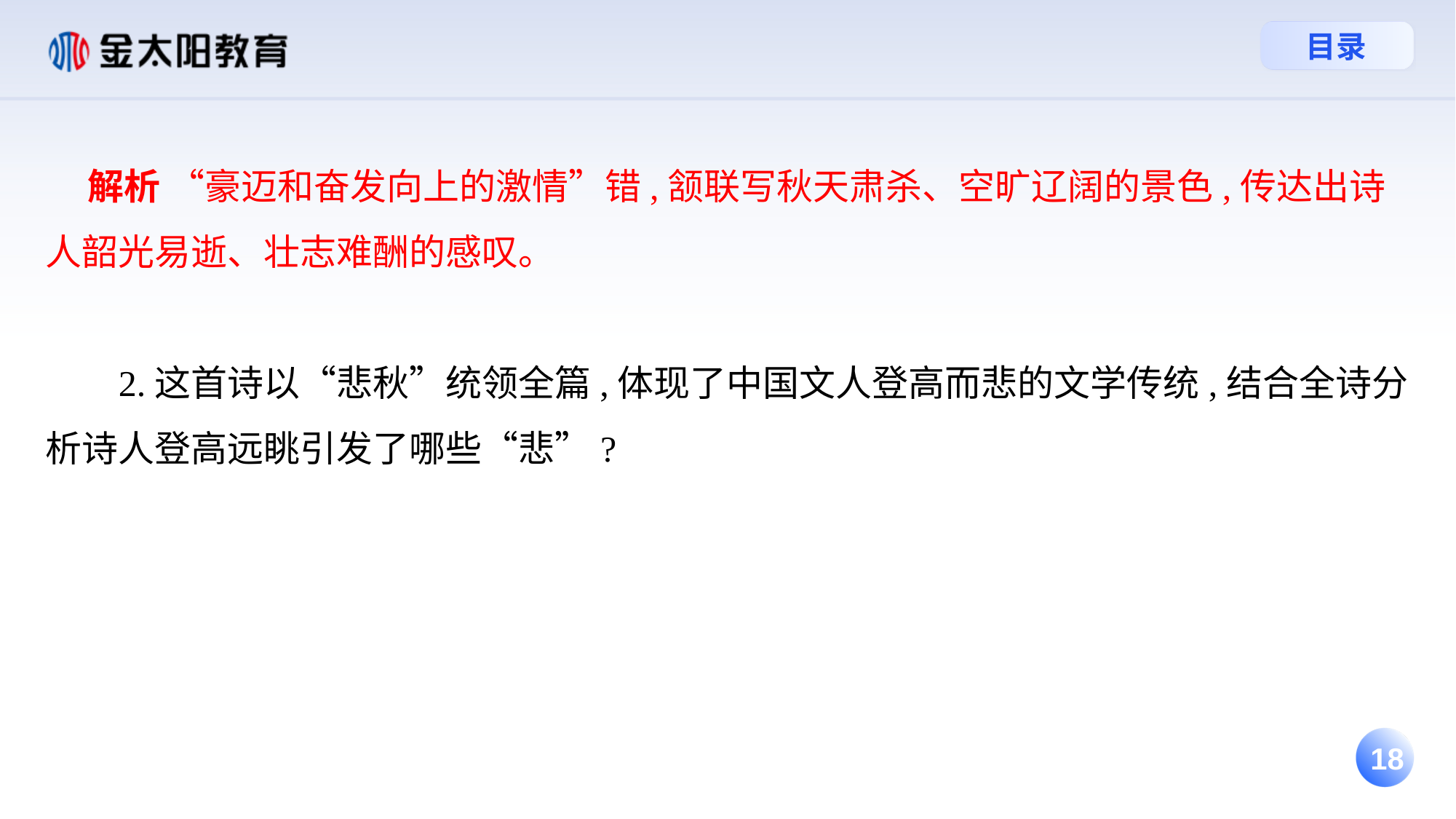

解析 “豪迈和奋发向上的激情”错,颔联写秋天肃杀、空旷辽阔的景色,传达出诗人韶光易逝、壮志难酬的感叹。

        2.这首诗以“悲秋”统领全篇,体现了中国文人登高而悲的文学传统,结合全诗分析诗人登高远眺引发了哪些“悲”?